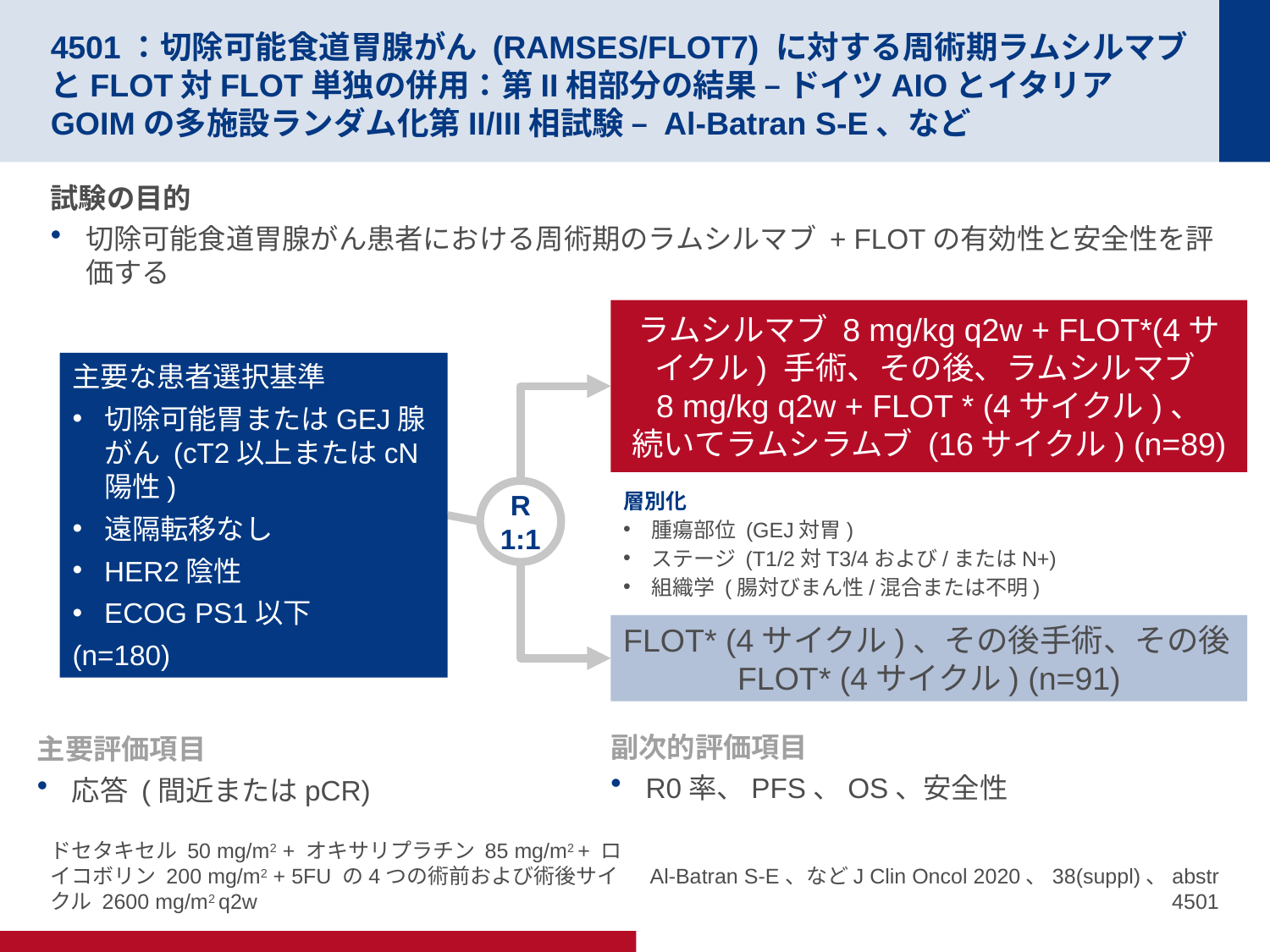

# 4501：切除可能食道胃腺がん (RAMSES/FLOT7) に対する周術期ラムシルマブとFLOT対FLOT単独の併用：第II相部分の結果 – ドイツAIOとイタリアGOIMの多施設ランダム化第II/III相試験 – Al-Batran S-E、など
試験の目的
切除可能食道胃腺がん患者における周術期のラムシルマブ + FLOTの有効性と安全性を評価する
ラムシルマブ 8 mg/kg q2w + FLOT*(4サイクル) 手術、その後、ラムシルマブ
8 mg/kg q2w + FLOT * (4サイクル)、
続いてラムシラムブ (16サイクル) (n=89)
主要な患者選択基準
切除可能胃またはGEJ腺がん (cT2以上またはcN陽性)
遠隔転移なし
HER2陰性
ECOG PS1以下
(n=180)
R
1:1
層別化
腫瘍部位 (GEJ対胃)
ステージ (T1/2対T3/4および/またはN+)
組織学 (腸対びまん性/混合または不明)
FLOT* (4サイクル)、その後手術、その後FLOT* (4サイクル) (n=91)

主要評価項目
応答 (間近またはpCR)
副次的評価項目
R0率、PFS、OS、安全性
ドセタキセル 50 mg/m2 + オキサリプラチン 85 mg/m2 + ロイコボリン 200 mg/m2 + 5FU の4つの術前および術後サイクル 2600 mg/m2 q2w
Al-Batran S-E、などJ Clin Oncol 2020、38(suppl)、abstr 4501